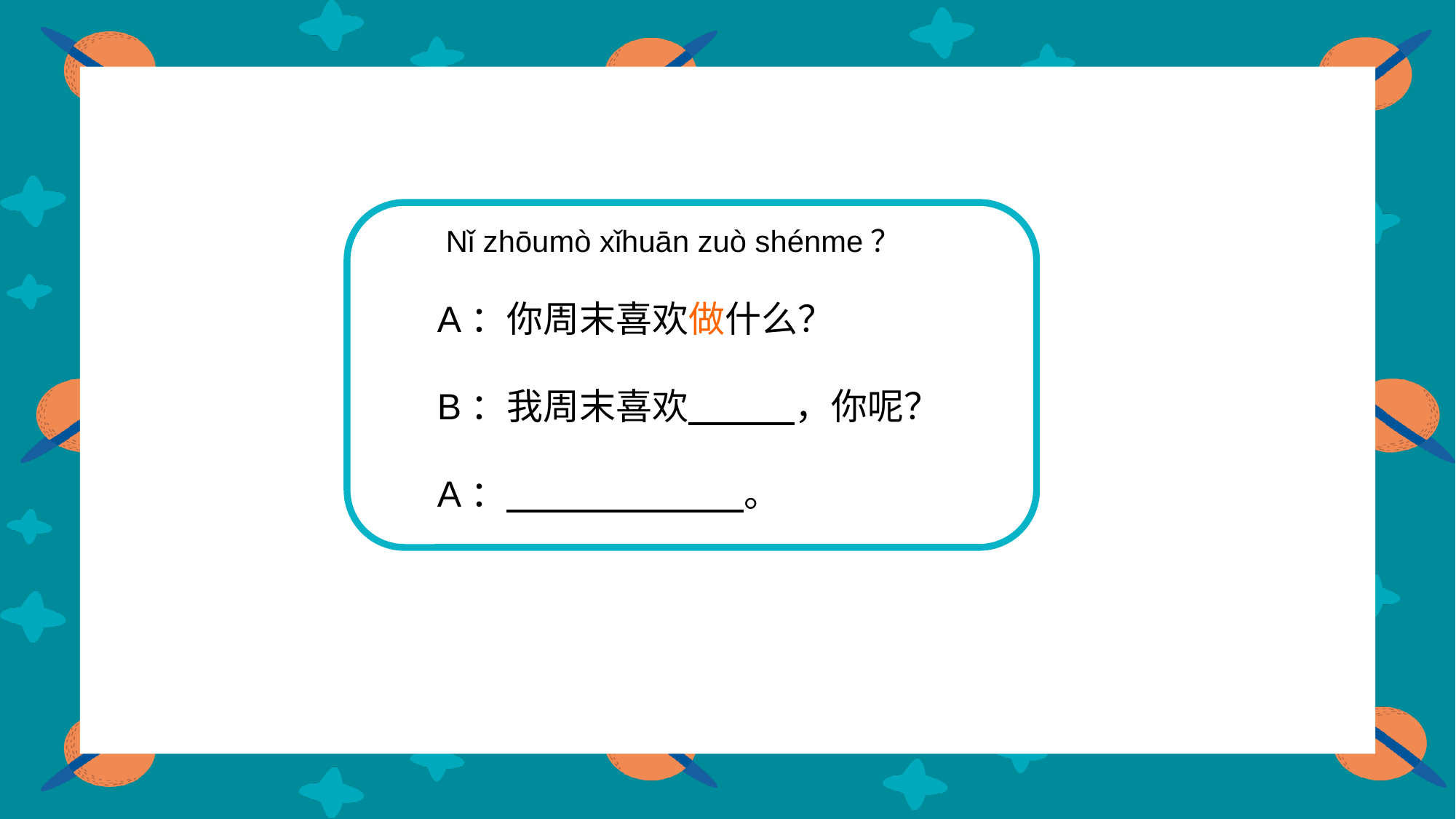

Nǐ zhōumò xǐhuān zuò shénme？

A：你周末喜欢做什么？

B：我周末喜欢             ，你呢？

A：                             。